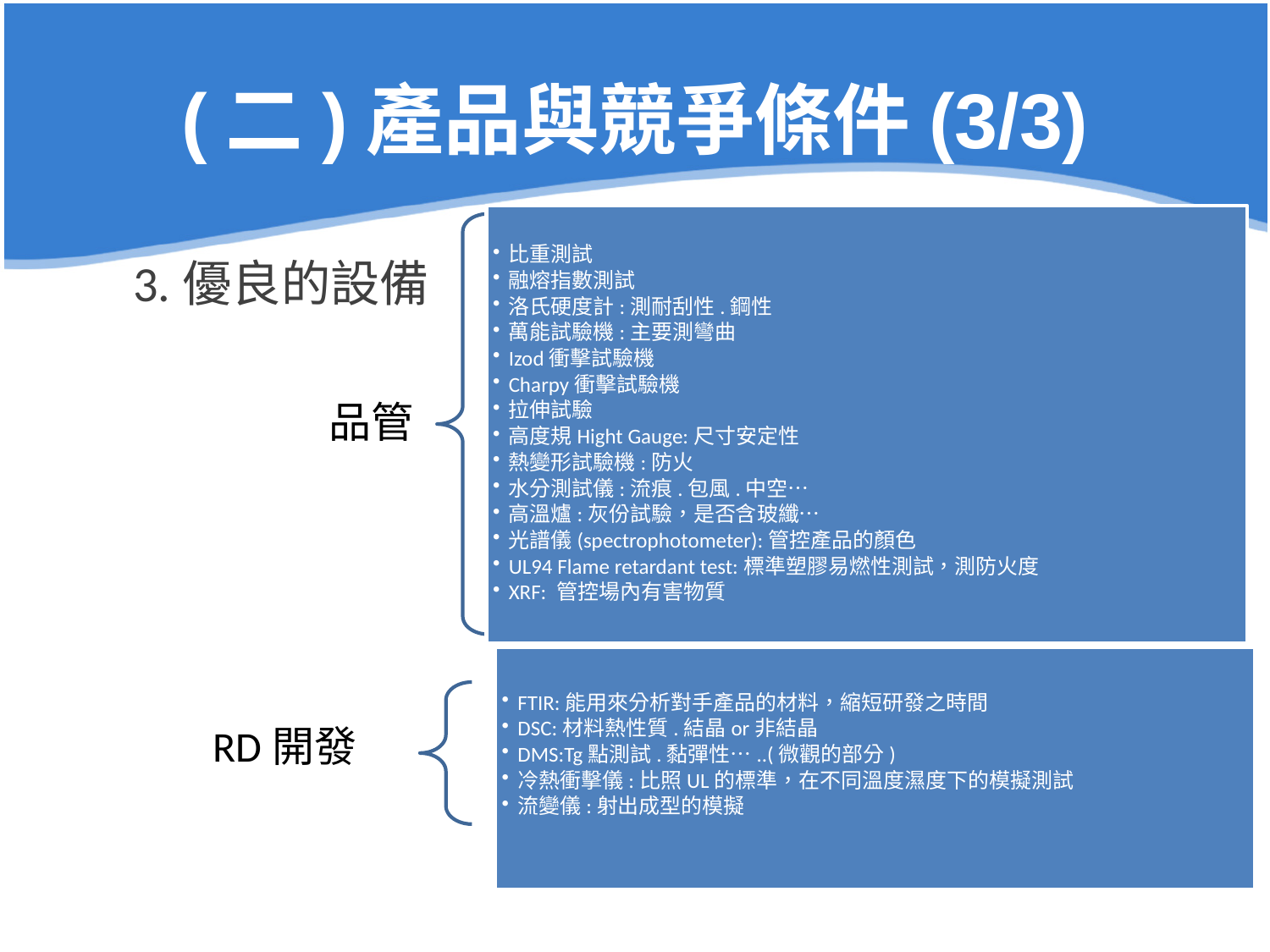

# (二)產品與競爭條件(3/3)
品管
比重測試
融熔指數測試
洛氏硬度計:測耐刮性.鋼性
萬能試驗機:主要測彎曲
Izod衝擊試驗機
Charpy衝擊試驗機
拉伸試驗
高度規Hight Gauge:尺寸安定性
熱變形試驗機:防火
水分測試儀:流痕.包風.中空…
高溫爐:灰份試驗，是否含玻纖…
光譜儀(spectrophotometer):管控產品的顏色
UL94 Flame retardant test:標準塑膠易燃性測試，測防火度
XRF: 管控場內有害物質
RD開發
FTIR:能用來分析對手產品的材料，縮短研發之時間
DSC:材料熱性質.結晶or非結晶
DMS:Tg點測試.黏彈性…..(微觀的部分)
冷熱衝擊儀:比照UL的標準，在不同溫度濕度下的模擬測試
流變儀:射出成型的模擬

3.優良的設備